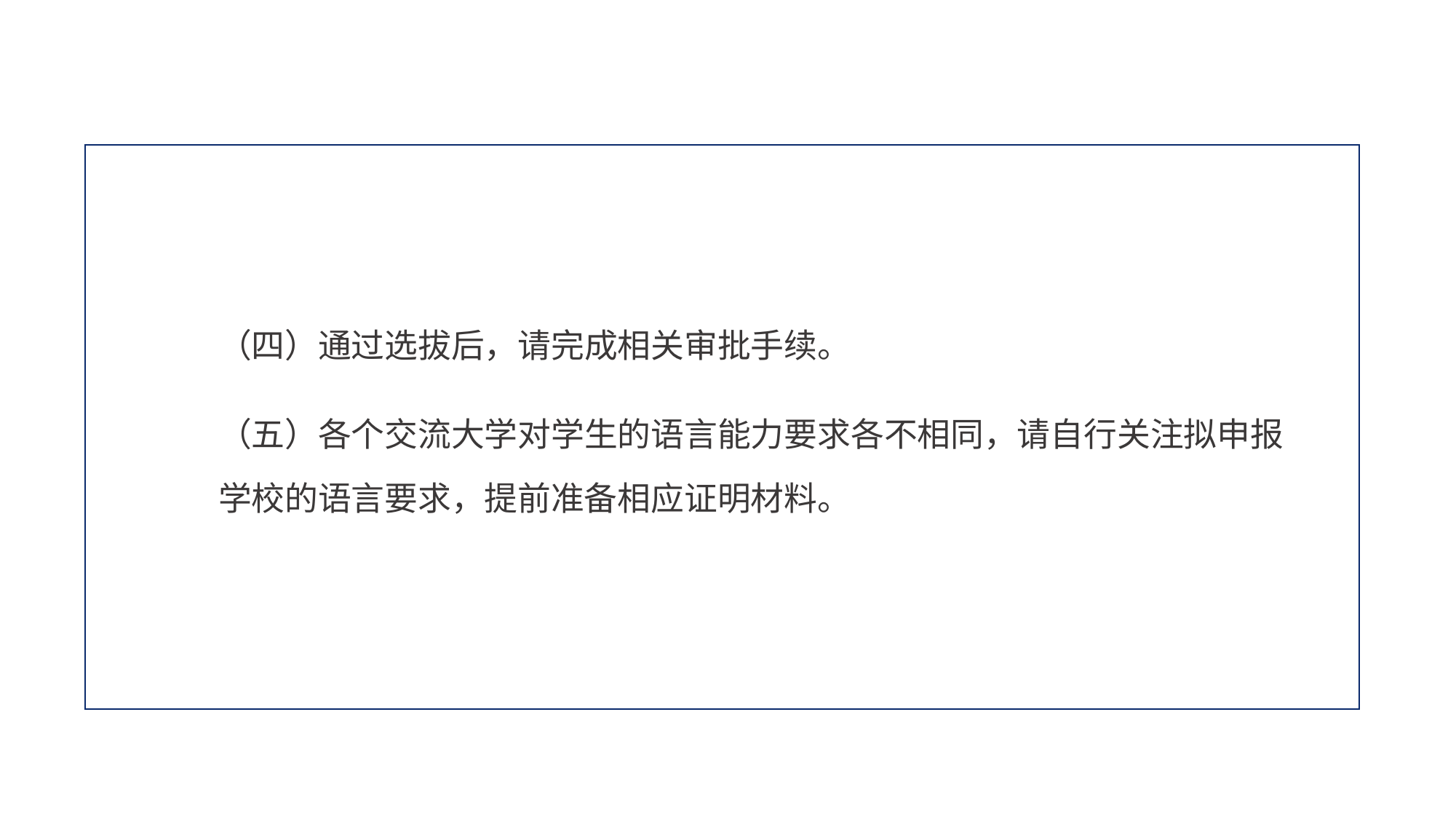

（四）通过选拔后，请完成相关审批手续。
（五）各个交流大学对学生的语言能力要求各不相同，请自行关注拟申报学校的语言要求，提前准备相应证明材料。